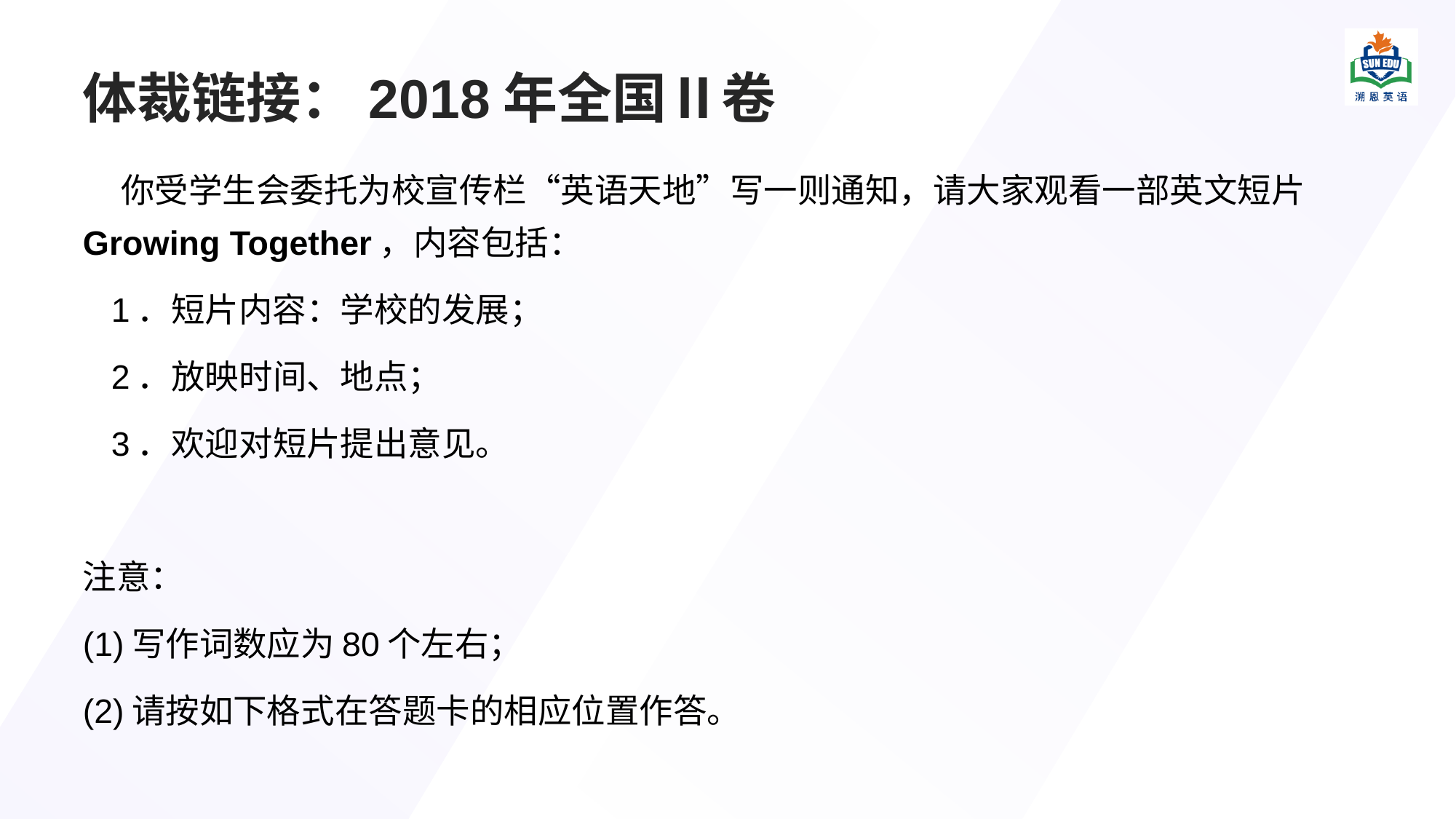

# 体裁链接：2018年全国Ⅱ卷
    你受学生会委托为校宣传栏“英语天地”写一则通知，请大家观看一部英文短片Growing Together，内容包括：
   1．短片内容：学校的发展；
   2．放映时间、地点；
   3．欢迎对短片提出意见。

注意：
(1)写作词数应为80个左右；
(2)请按如下格式在答题卡的相应位置作答。